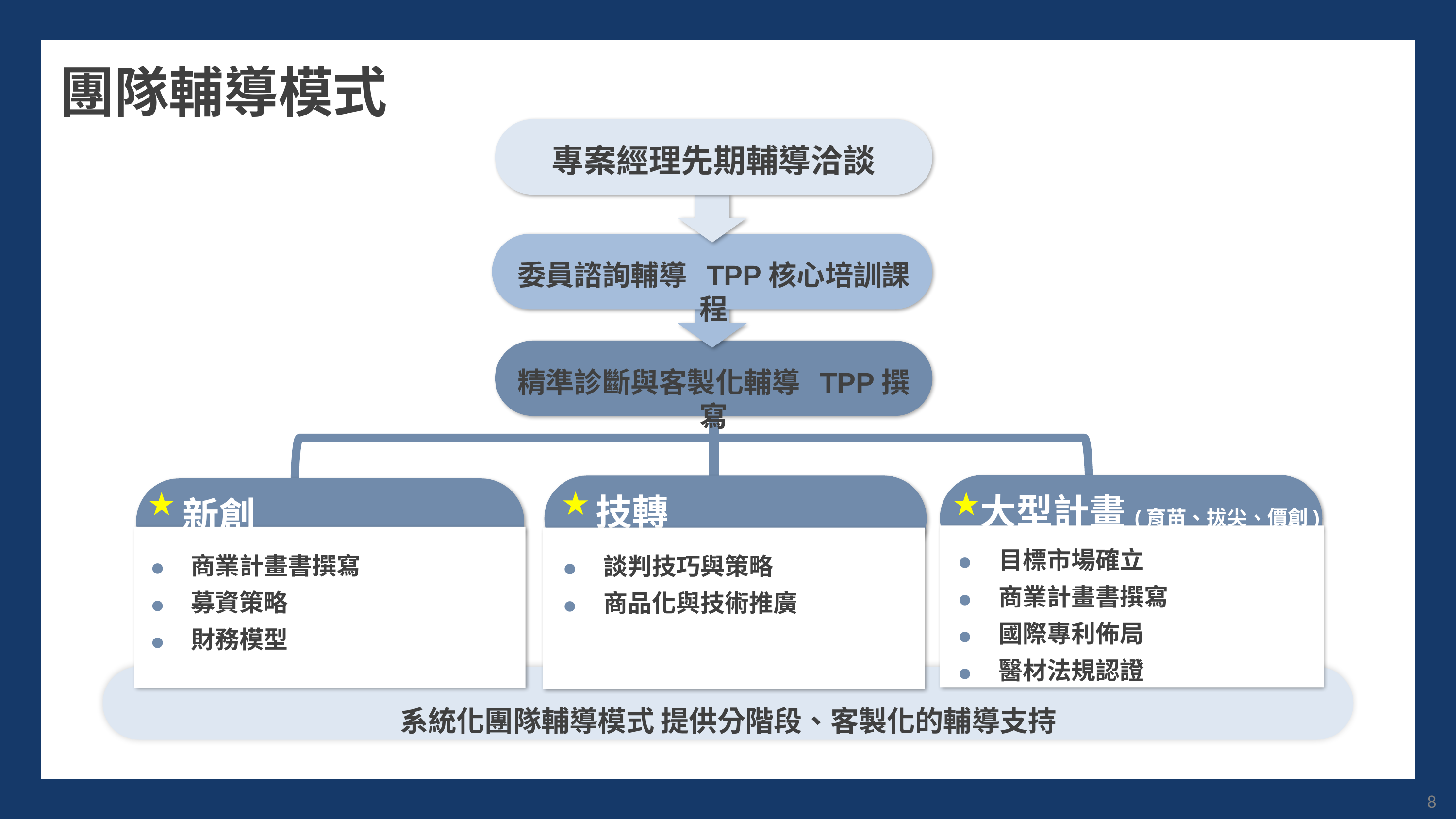

團隊輔導模式

專案經理先期輔導洽談

委員諮詢輔導  TPP核心培訓課程

精準診斷與客製化輔導  TPP撰寫
大型計畫(育苗、拔尖、價創)

目標市場確立
商業計畫書撰寫
國際專利佈局
醫材法規認證
技轉

談判技巧與策略
商品化與技術推廣
新創

商業計畫書撰寫
募資策略
財務模型

系統化團隊輔導模式 提供分階段、客製化的輔導支持
★
★
★
8